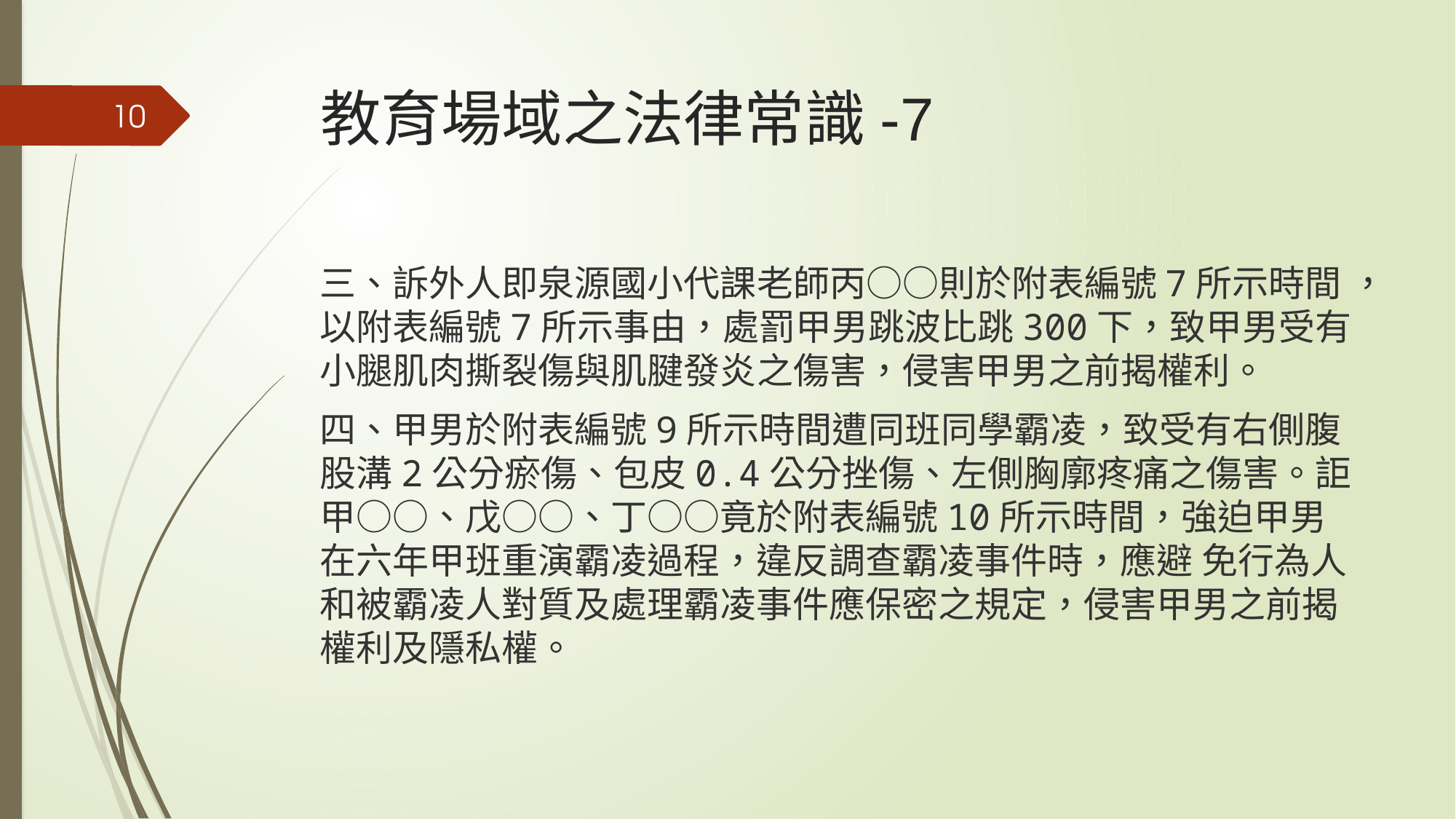

# 教育場域之法律常識-7
10
三、訴外人即泉源國小代課老師丙○○則於附表編號7所示時間 ，以附表編號7所示事由，處罰甲男跳波比跳300下，致甲男受有小腿肌肉撕裂傷與肌腱發炎之傷害，侵害甲男之前揭權利。
四、甲男於附表編號9所示時間遭同班同學霸凌，致受有右側腹 股溝2公分瘀傷、包皮0.4公分挫傷、左側胸廓疼痛之傷害。詎甲○○、戊○○、丁○○竟於附表編號10所示時間，強迫甲男在六年甲班重演霸凌過程，違反調查霸凌事件時，應避 免行為人和被霸凌人對質及處理霸凌事件應保密之規定，侵害甲男之前揭權利及隱私權。